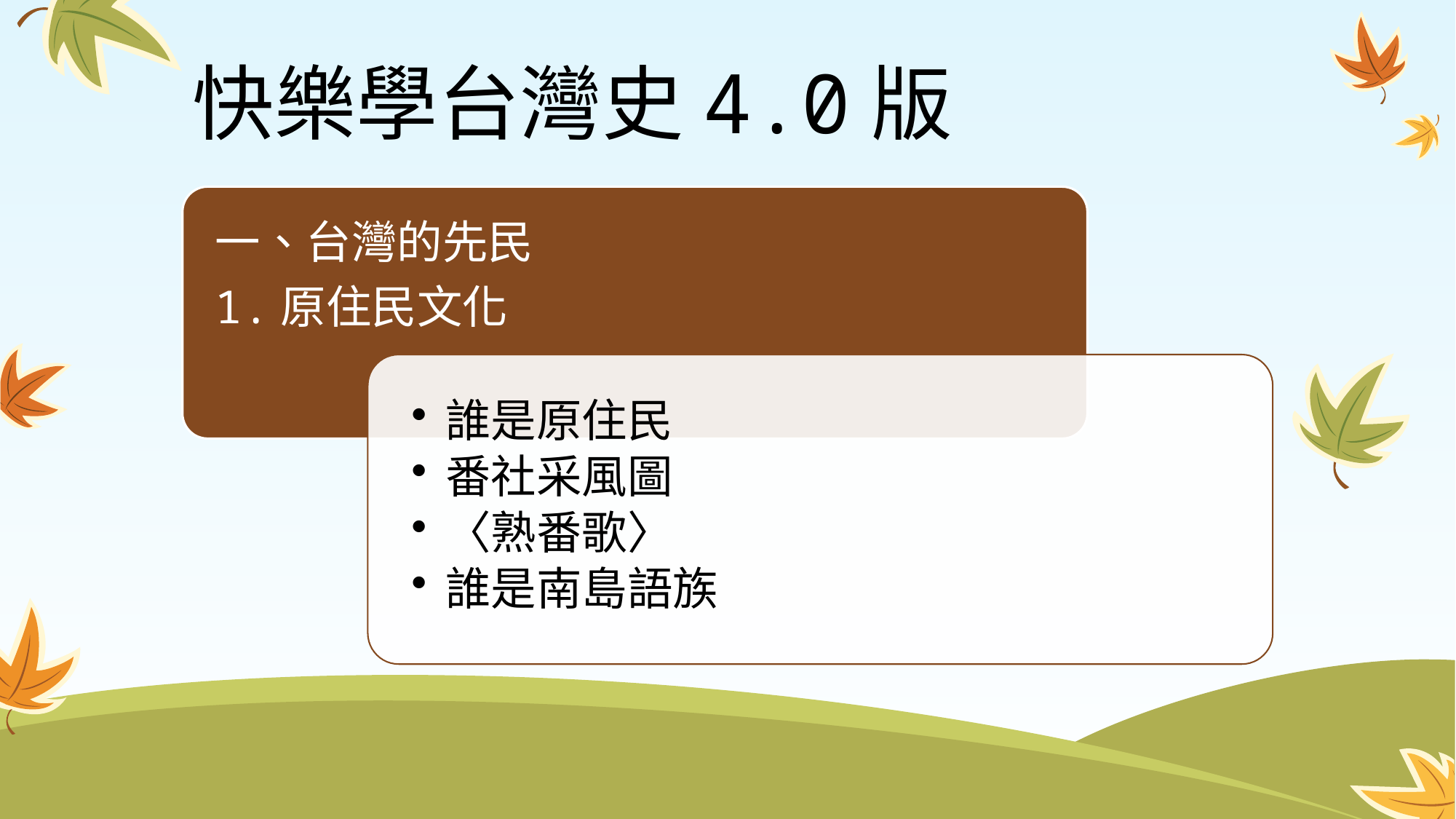

# 快樂學台灣史4.0版
一、台灣的先民
1.原住民文化
誰是原住民
番社采風圖
〈熟番歌〉
誰是南島語族